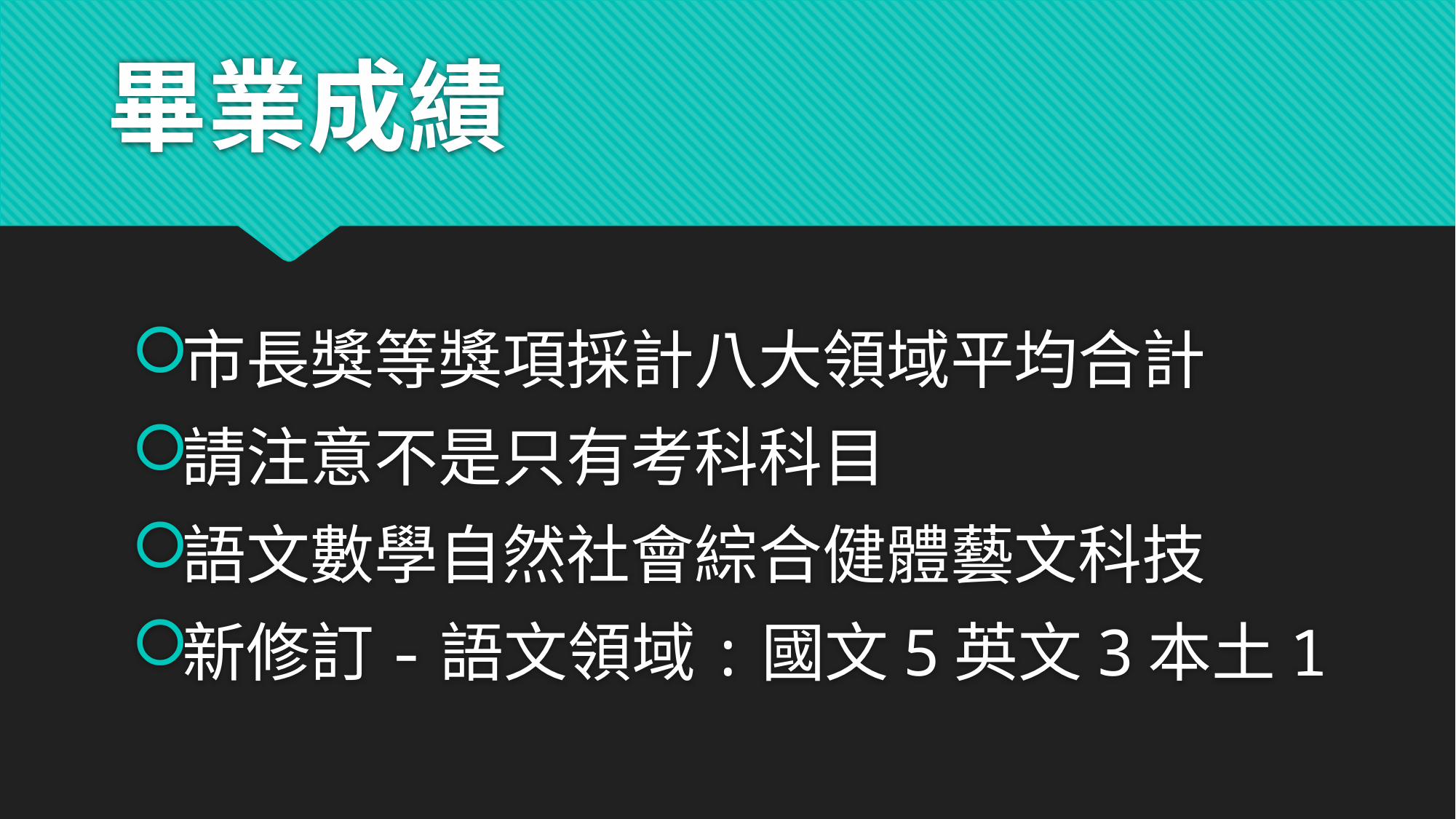

# 畢業成績
市長獎等獎項採計八大領域平均合計
請注意不是只有考科科目
語文數學自然社會綜合健體藝文科技
新修訂-語文領域:國文5英文3本土1